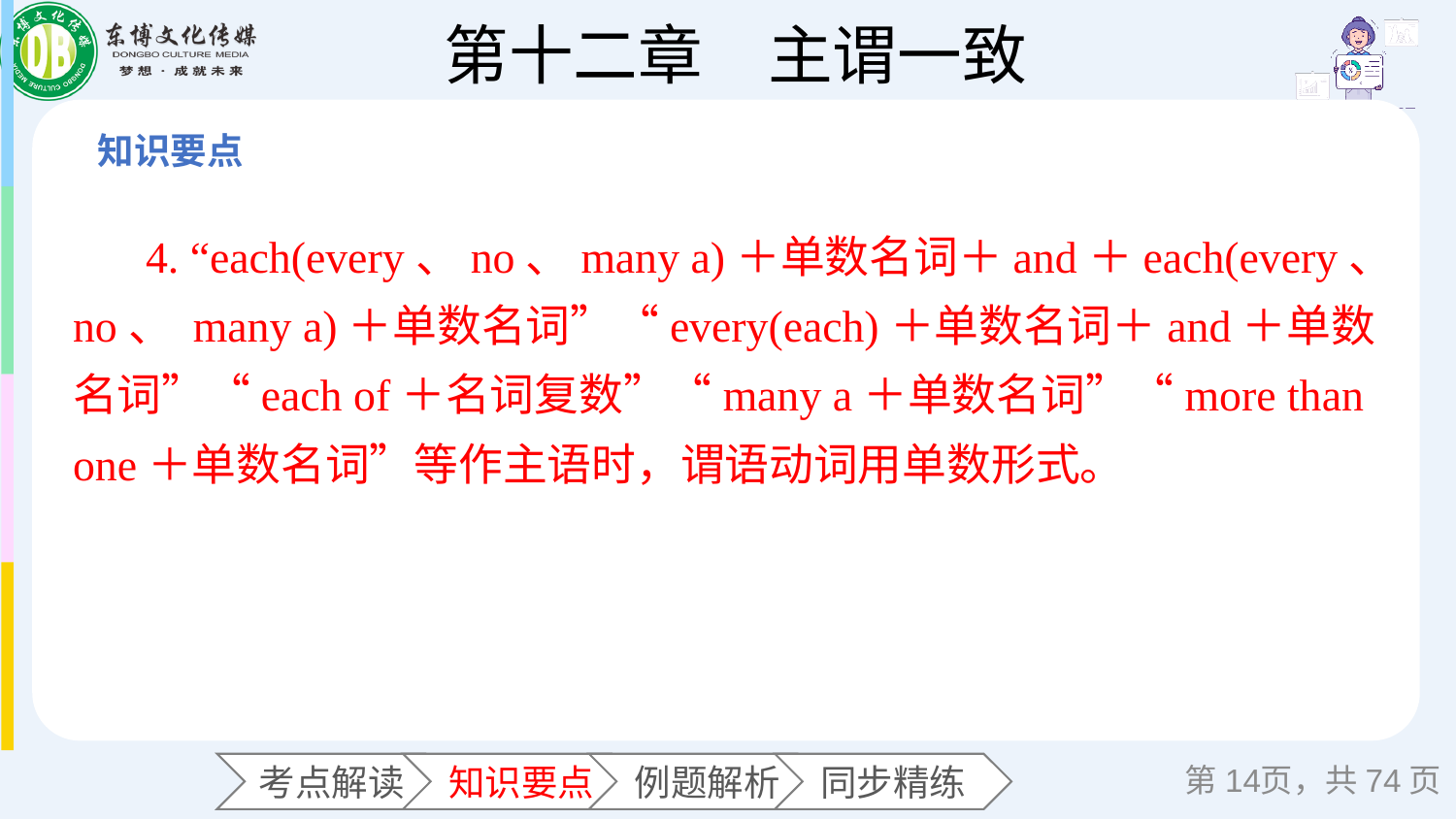

4. “each(every、no、many a)＋单数名词＋and＋each(every、 no、 many a)＋单数名词”“every(each)＋单数名词＋and＋单数名词”“each of＋名词复数”“many a＋单数名词”“more than one＋单数名词”等作主语时，谓语动词用单数形式。
第14页，共74页